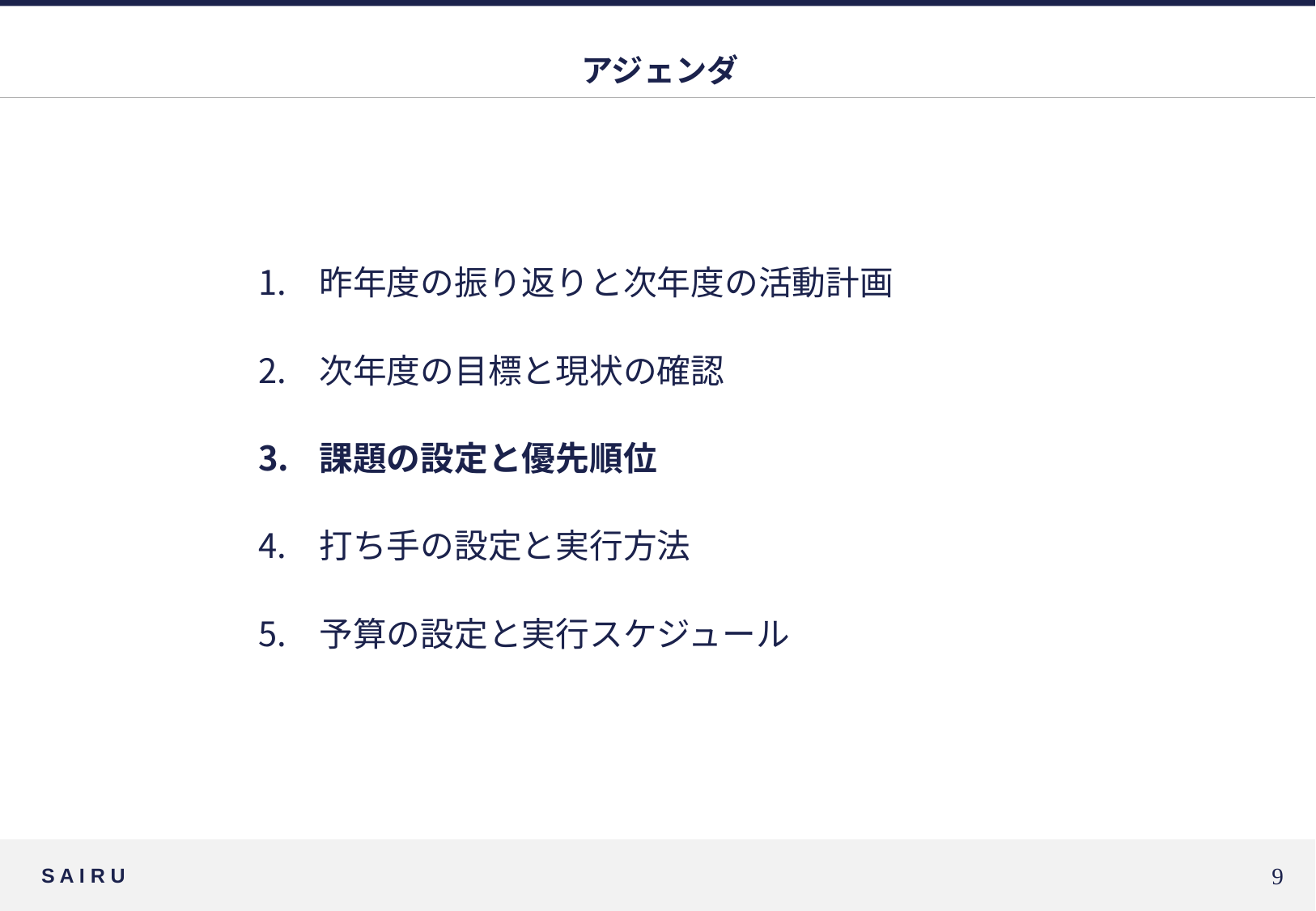

# アジェンダ
昨年度の振り返りと次年度の活動計画
次年度の目標と現状の確認
課題の設定と優先順位
打ち手の設定と実行方法
予算の設定と実行スケジュール
9